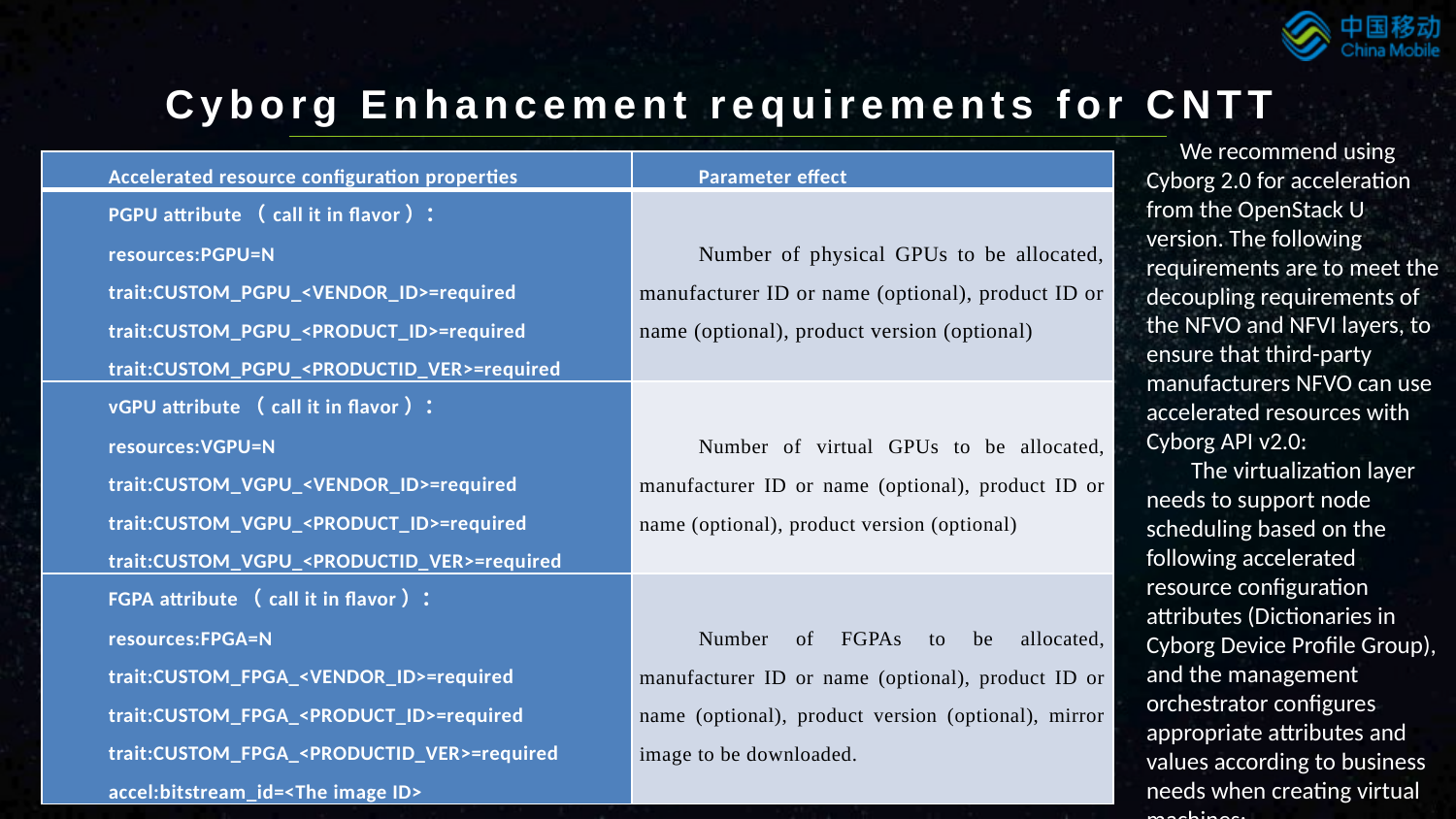

虚拟层需支持根据以下加速资源配置属性（Cyborg Device Profile Group中的Dictionaries）进行节点调度，管理编排器在创建虚拟机时根据业务的需求，配置合适的属性及数值：

Cyborg Enhancement requirements for CNTT
      We recommend using Cyborg 2.0 for acceleration from the OpenStack U version. The following requirements are to meet the decoupling requirements of the NFVO and NFVI layers, to ensure that third-party manufacturers NFVO can use accelerated resources with Cyborg API v2.0:
        The virtualization layer needs to support node scheduling based on the following accelerated resource configuration attributes (Dictionaries in Cyborg Device Profile Group), and the management orchestrator configures appropriate attributes and values according to business needs when creating virtual machines:
| Accelerated resource configuration properties | Parameter effect |
| --- | --- |
| PGPU attribute（call it in flavor）： resources:PGPU=N trait:CUSTOM\_PGPU\_<VENDOR\_ID>=required trait:CUSTOM\_PGPU\_<PRODUCT\_ID>=required trait:CUSTOM\_PGPU\_<PRODUCTID\_VER>=required | Number of physical GPUs to be allocated, manufacturer ID or name (optional), product ID or name (optional), product version (optional) |
| vGPU attribute（call it in flavor）： resources:VGPU=N trait:CUSTOM\_VGPU\_<VENDOR\_ID>=required trait:CUSTOM\_VGPU\_<PRODUCT\_ID>=required trait:CUSTOM\_VGPU\_<PRODUCTID\_VER>=required | Number of virtual GPUs to be allocated, manufacturer ID or name (optional), product ID or name (optional), product version (optional) |
| FGPA attribute（call it in flavor）： resources:FPGA=N trait:CUSTOM\_FPGA\_<VENDOR\_ID>=required trait:CUSTOM\_FPGA\_<PRODUCT\_ID>=required trait:CUSTOM\_FPGA\_<PRODUCTID\_VER>=required accel:bitstream\_id=<The image ID> | Number of FGPAs to be allocated, manufacturer ID or name (optional), product ID or name (optional), product version (optional), mirror image to be downloaded. |